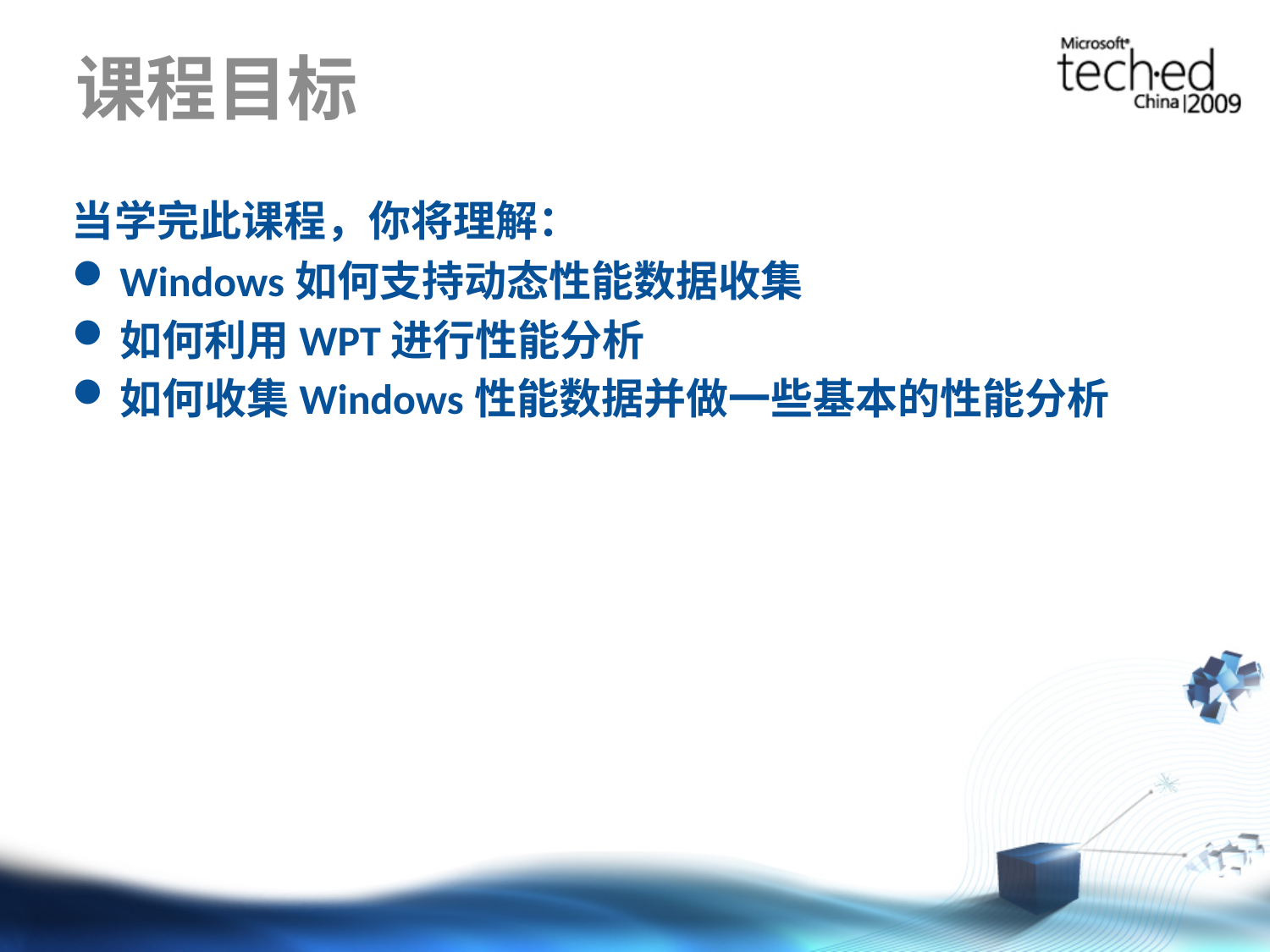

# 课程目标
当学完此课程，你将理解：
Windows如何支持动态性能数据收集
如何利用WPT进行性能分析
如何收集Windows性能数据并做一些基本的性能分析